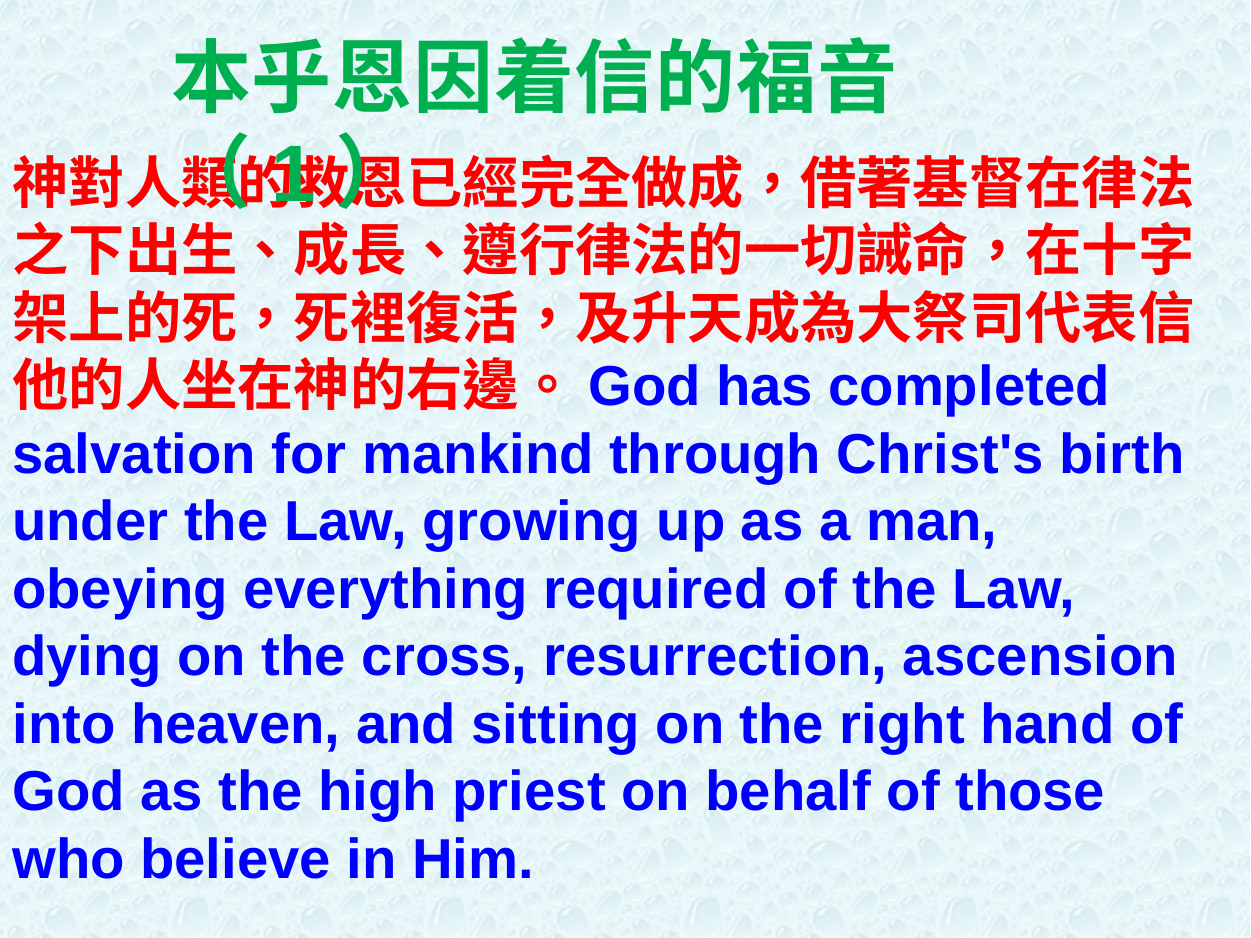

本乎恩因着信的福音（1）
神對人類的救恩已經完全做成，借著基督在律法之下出生、成長、遵行律法的一切誡命，在十字架上的死，死裡復活，及升天成為大祭司代表信他的人坐在神的右邊。God has completed salvation for mankind through Christ's birth under the Law, growing up as a man, obeying everything required of the Law, dying on the cross, resurrection, ascension into heaven, and sitting on the right hand of God as the high priest on behalf of those who believe in Him.